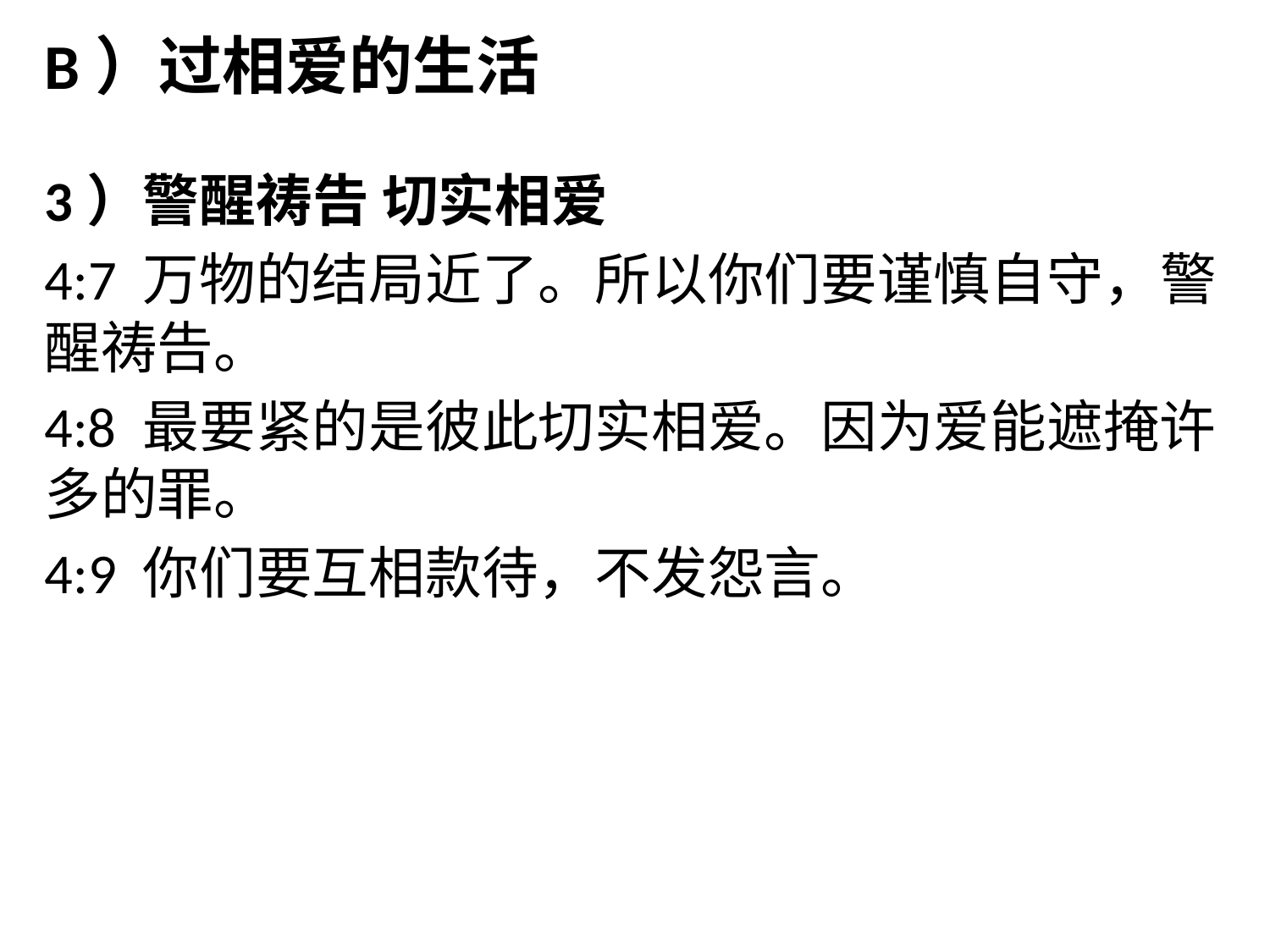

# B）过相爱的生活
3）警醒祷告 切实相爱
4:7 万物的结局近了。所以你们要谨慎自守，警醒祷告。
4:8 最要紧的是彼此切实相爱。因为爱能遮掩许多的罪。
4:9 你们要互相款待，不发怨言。